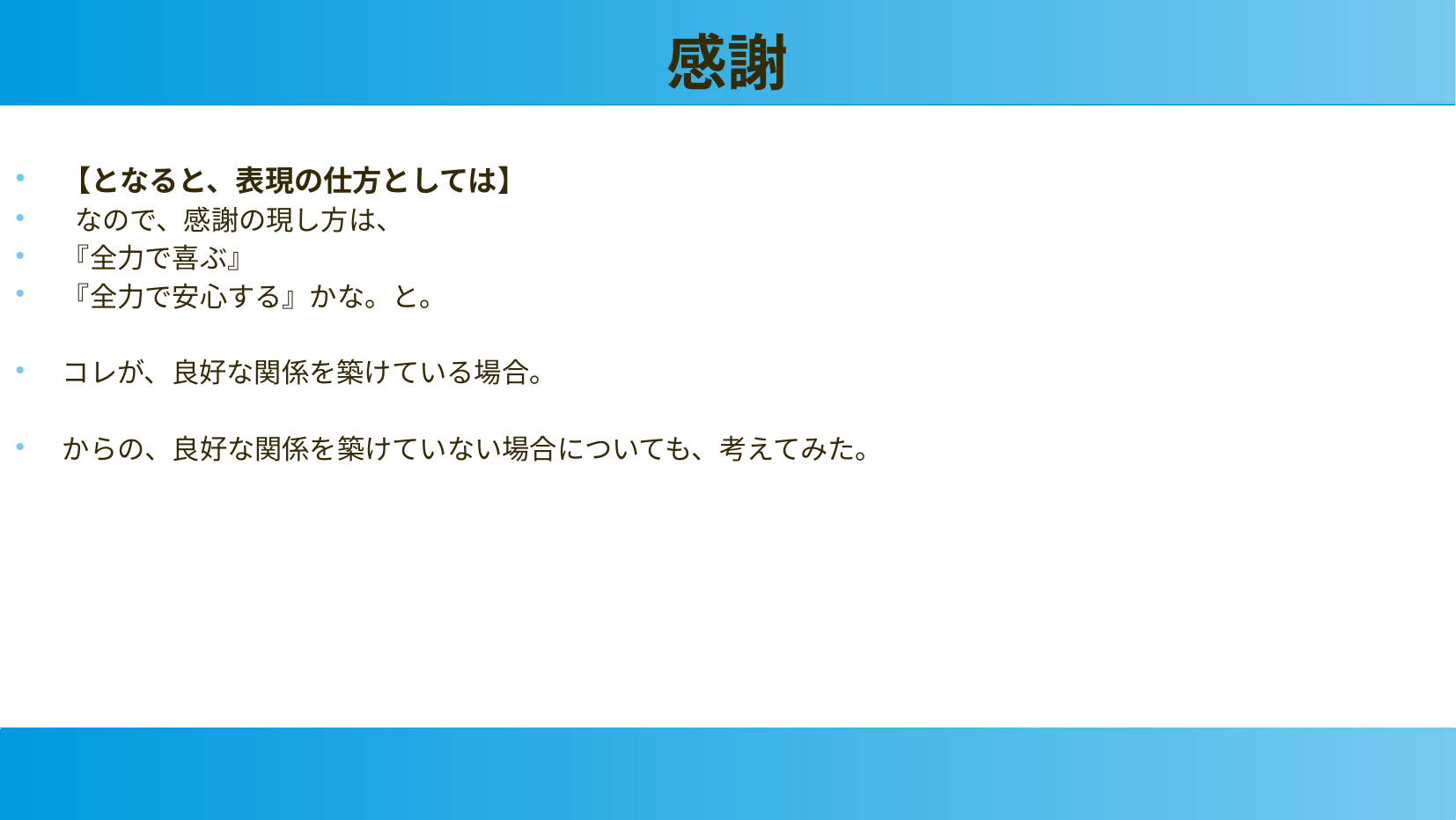

感謝

【となると、表現の仕方としては】
 なので、感謝の現し方は、
『全力で喜ぶ』
『全力で安心する』かな。と。

コレが、良好な関係を築けている場合。

からの、良好な関係を築けていない場合についても、考えてみた。